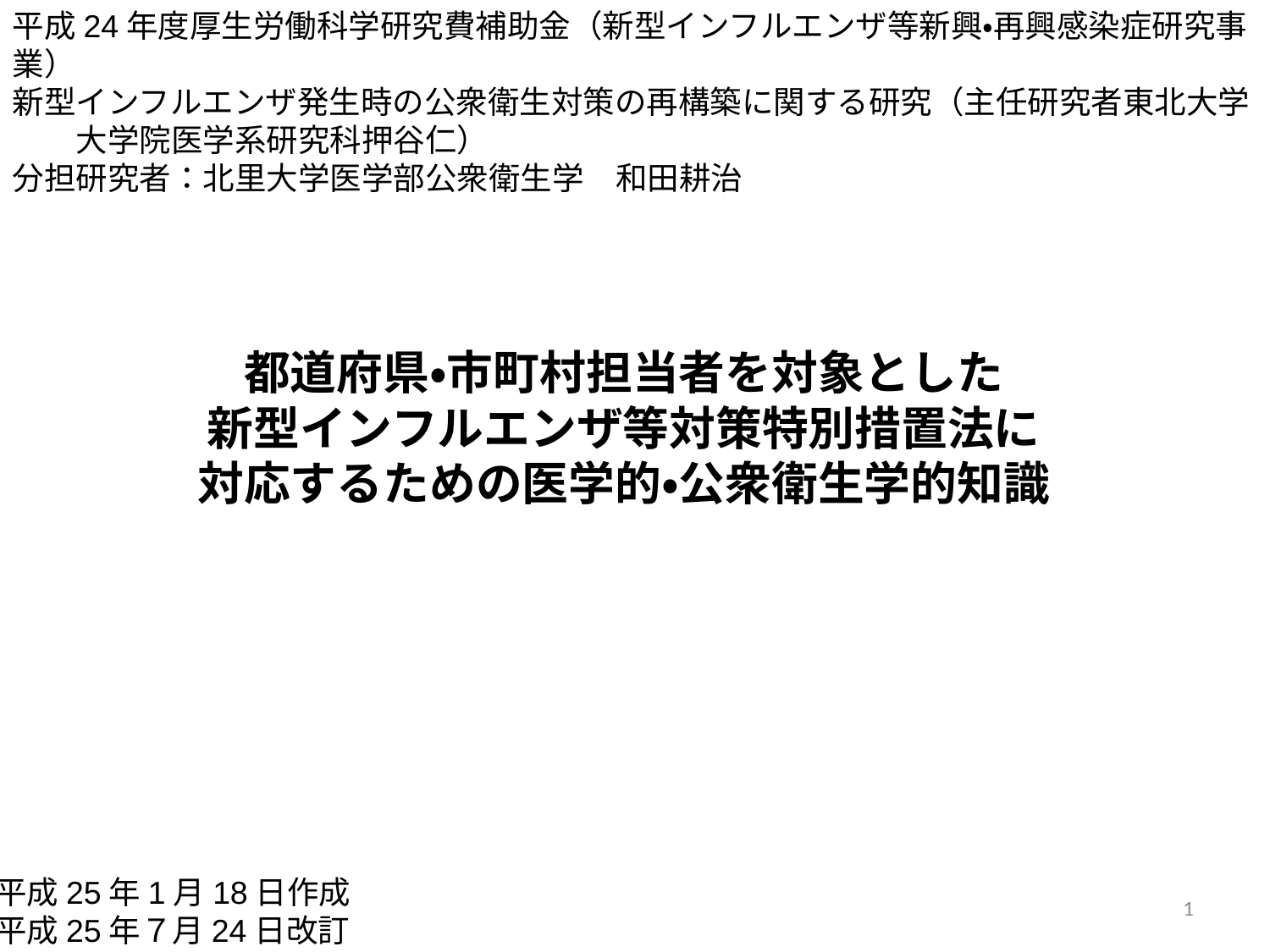

平成24年度厚生労働科学研究費補助金（新型インフルエンザ等新興・再興感染症研究事業）
新型インフルエンザ発生時の公衆衛生対策の再構築に関する研究（主任研究者東北大学　　大学院医学系研究科押谷仁）
分担研究者：北里大学医学部公衆衛生学　和田耕治
# 都道府県・市町村担当者を対象とした 新型インフルエンザ等対策特別措置法に 対応するための医学的・公衆衛生学的知識
平成25年1月18日作成
平成25年７月24日改訂
1